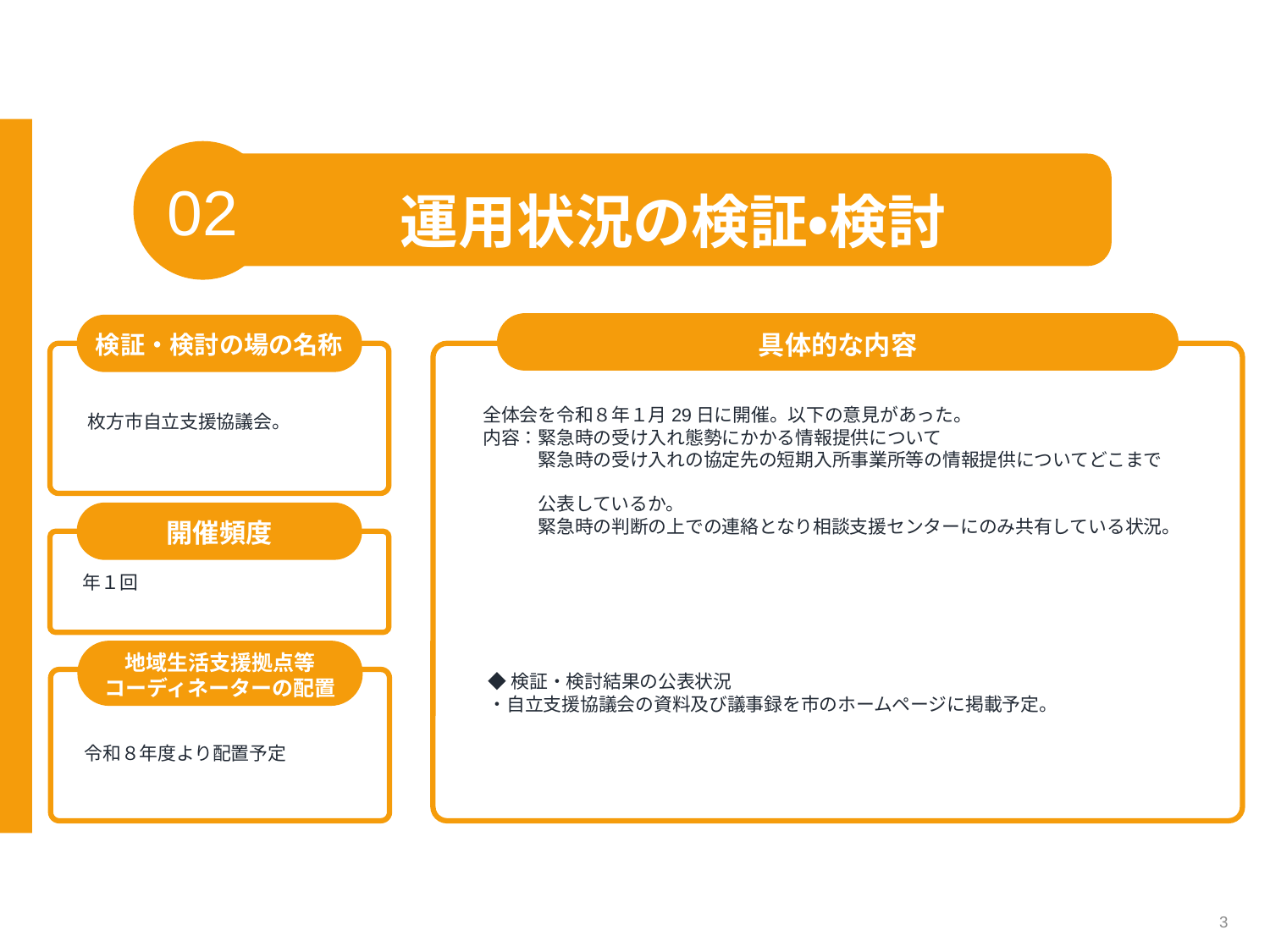

02

運用状況の検証・検討
具体的な内容
検証・検討の場の名称

全体会を令和８年１月29日に開催。以下の意見があった。
内容：緊急時の受け入れ態勢にかかる情報提供について
　　　緊急時の受け入れの協定先の短期入所事業所等の情報提供についてどこまで
　　　公表しているか。
　　　緊急時の判断の上での連絡となり相談支援センターにのみ共有している状況。

枚方市自立支援協議会。
開催頻度

年１回
地域生活支援拠点等
コーディネーターの配置
◆検証・検討結果の公表状況
・自立支援協議会の資料及び議事録を市のホームページに掲載予定。

令和８年度より配置予定
3